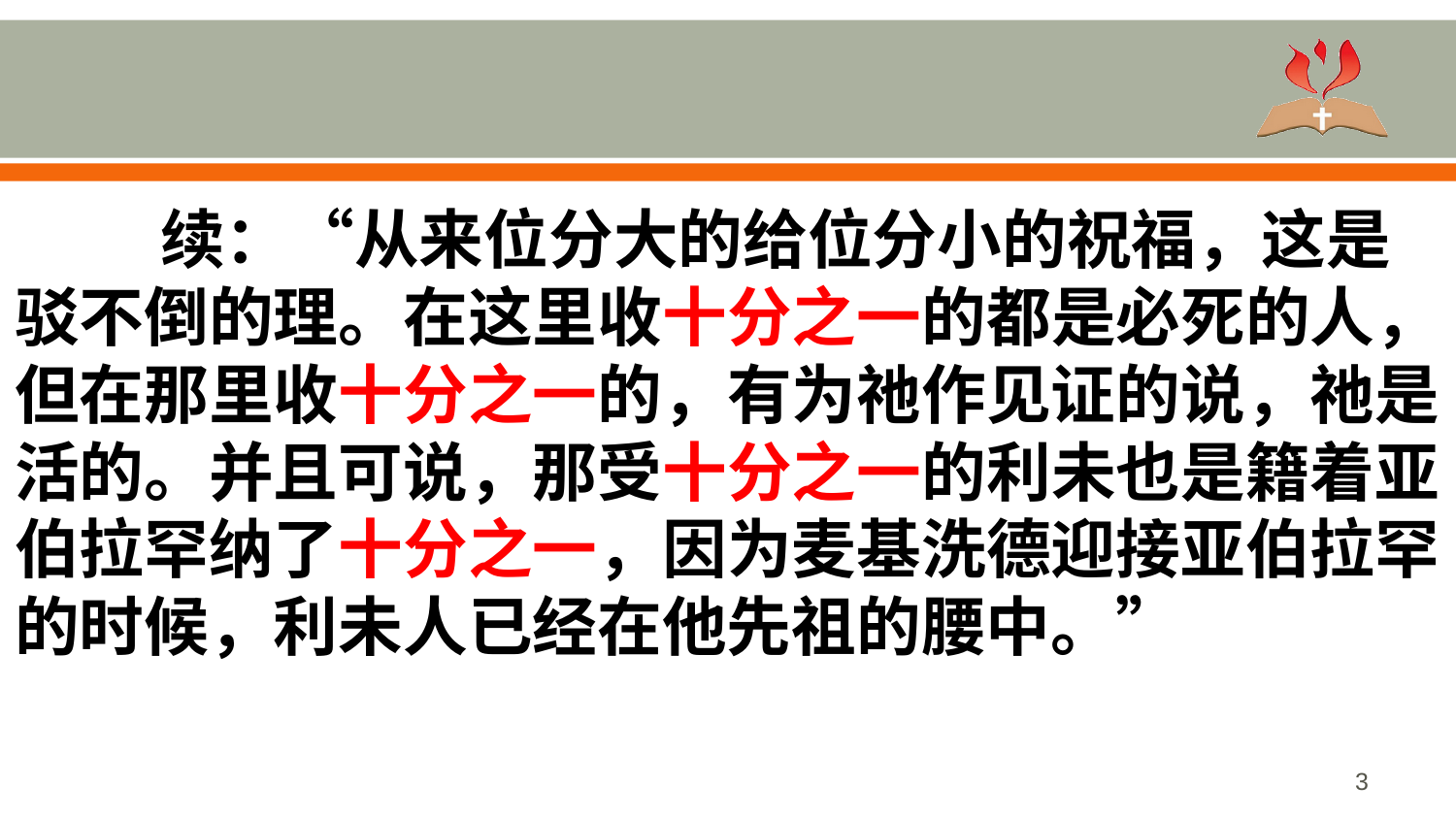

续：“从来位分大的给位分小的祝福，这是驳不倒的理。在这里收十分之一的都是必死的人，但在那里收十分之一的，有为祂作见证的说，祂是活的。并且可说，那受十分之一的利未也是籍着亚伯拉罕纳了十分之一，因为麦基洗德迎接亚伯拉罕的时候，利未人已经在他先祖的腰中。”

3